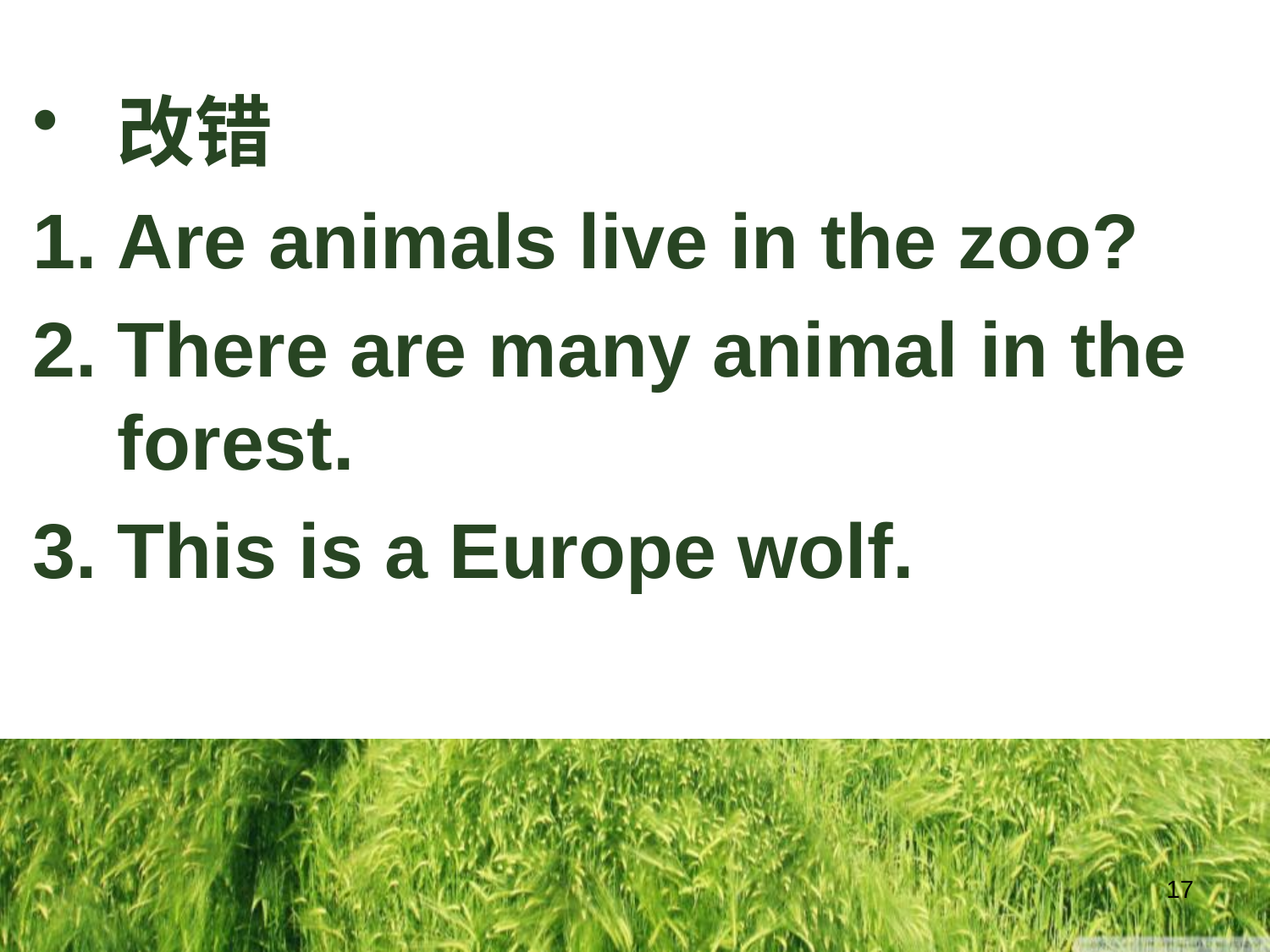

改错
Are animals live in the zoo?
There are many animal in the forest.
This is a Europe wolf.
17